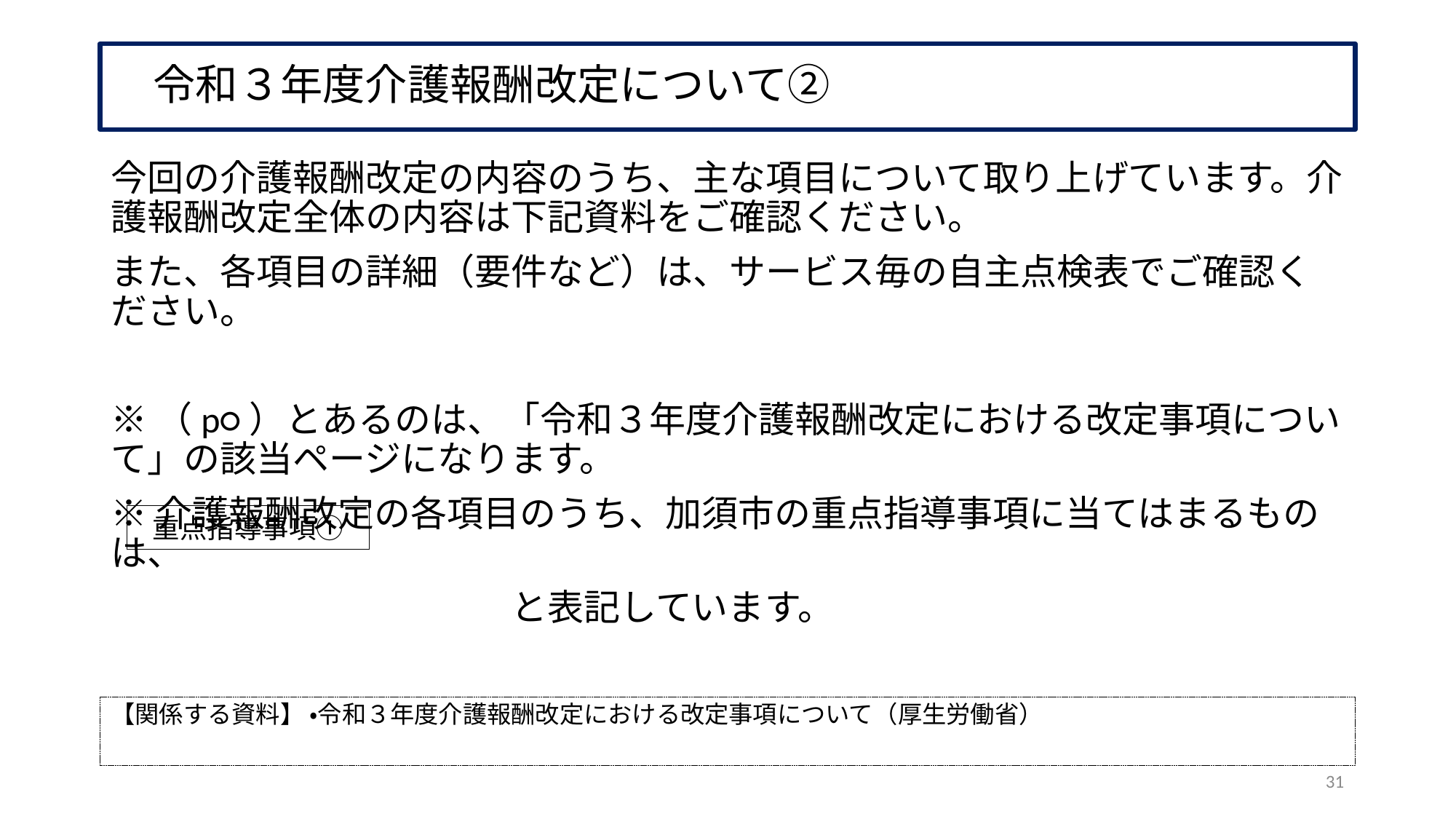

# 令和３年度介護報酬改定について②
今回の介護報酬改定の内容のうち、主な項目について取り上げています。介護報酬改定全体の内容は下記資料をご確認ください。
また、各項目の詳細（要件など）は、サービス毎の自主点検表でご確認ください。

※（p○）とあるのは、「令和３年度介護報酬改定における改定事項について」の該当ページになります。
※介護報酬改定の各項目のうち、加須市の重点指導事項に当てはまるものは、
　　　　　　　　　　　と表記しています。
重点指導事項①
【関係する資料】 ・令和３年度介護報酬改定における改定事項について（厚生労働省）
31